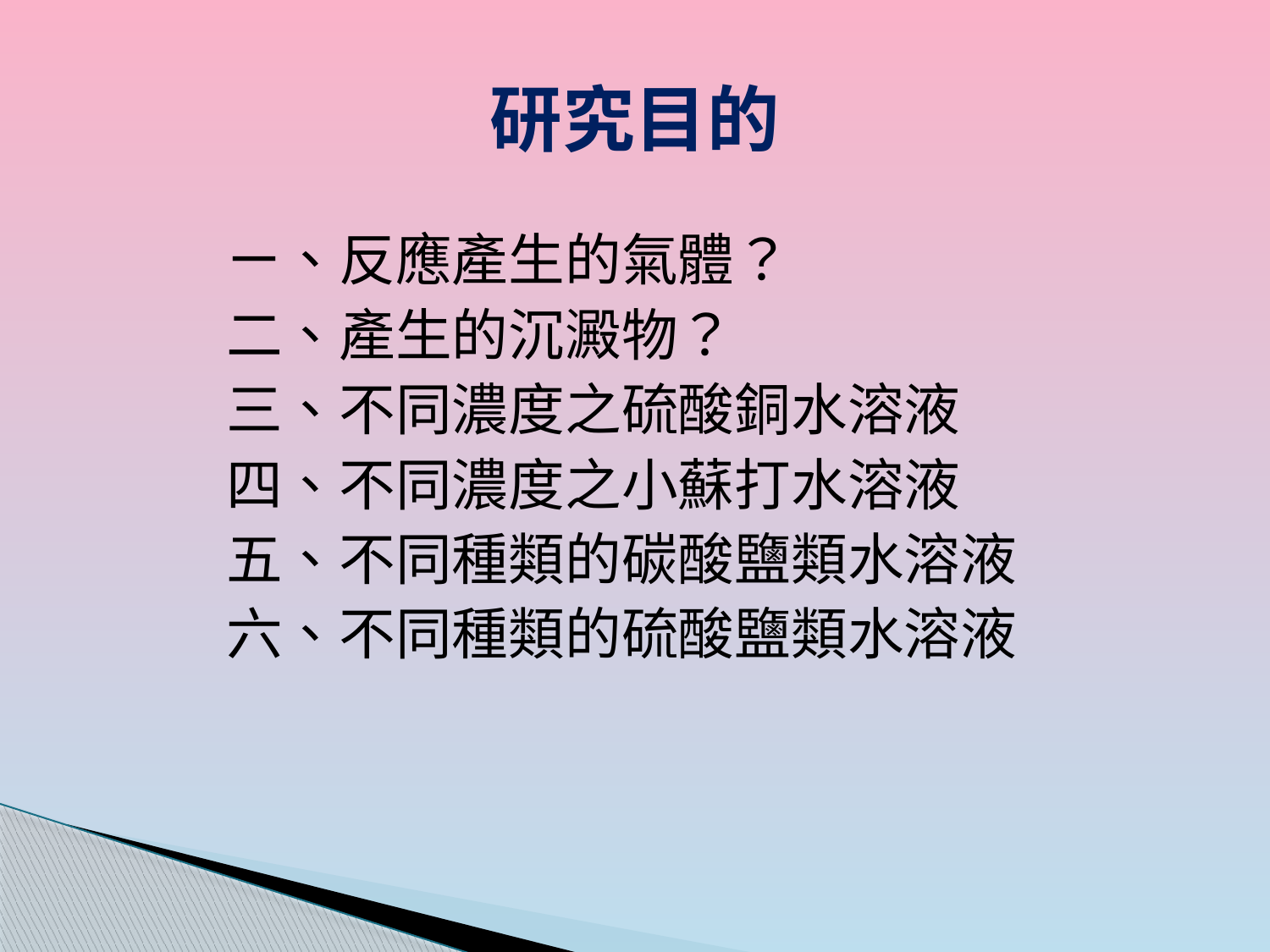

# 研究目的
ㄧ、反應產生的氣體？
二、產生的沉澱物？
三、不同濃度之硫酸銅水溶液
四、不同濃度之小蘇打水溶液
五、不同種類的碳酸鹽類水溶液
六、不同種類的硫酸鹽類水溶液